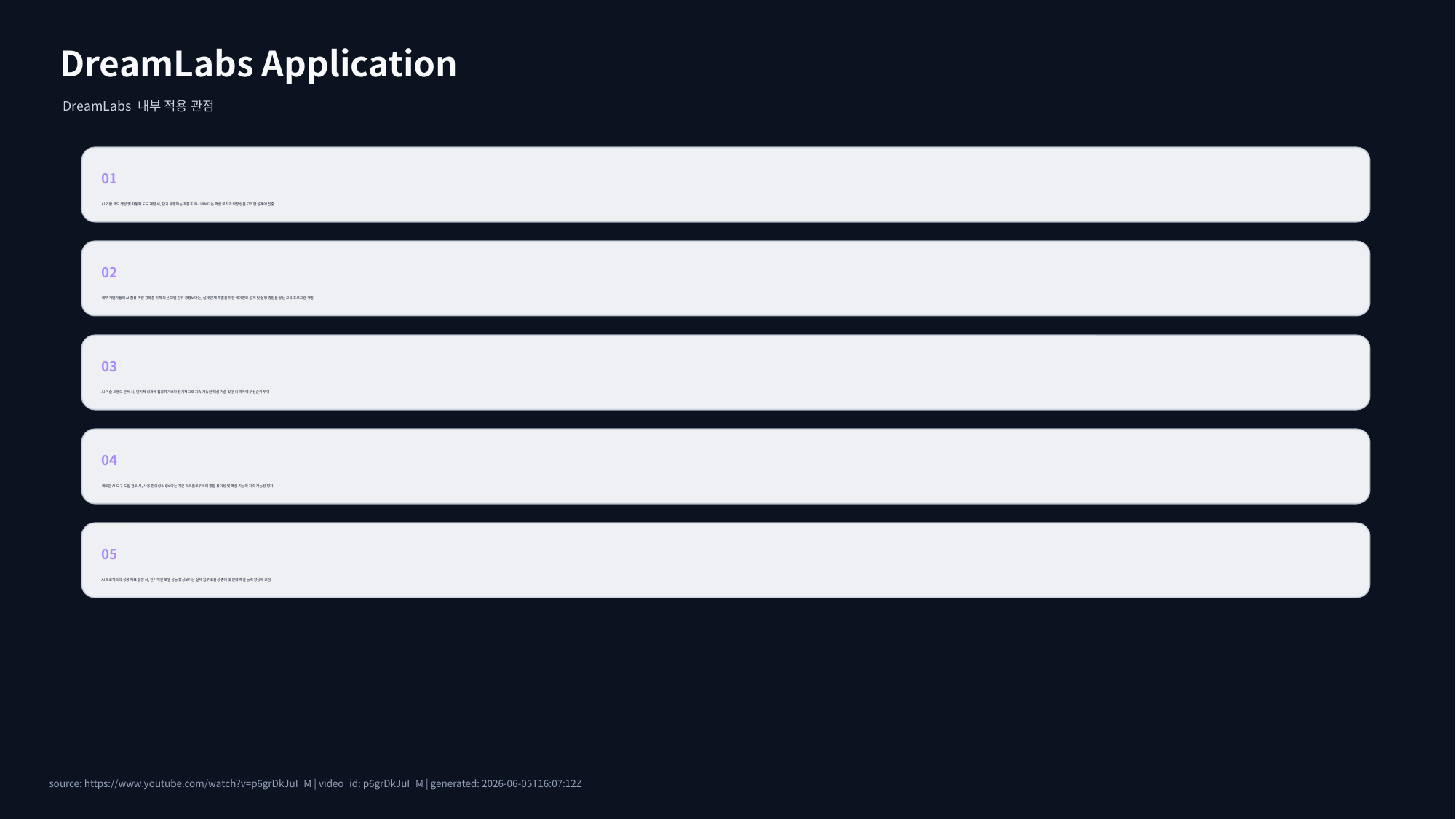

DreamLabs Application
DreamLabs 내부 적용 관점

01
AI 기반 코드 생성 및 자동화 도구 개발 시, 단기 유행하는 프롬프트나 UI보다는 핵심 로직과 확장성을 고려한 설계에 집중

02
내부 개발자들의 AI 활용 역량 강화를 위해 최신 모델 순위 경쟁보다는, 실제 문제 해결을 위한 에이전트 설계 및 실행 경험을 쌓는 교육 프로그램 개발

03
AI 기술 트렌드 분석 시, 단기적 성과에 집중하기보다 장기적으로 지속 가능한 핵심 기술 및 원리 파악에 우선순위 부여

04
새로운 AI 도구 도입 검토 시, 사용 편의성(UI)보다는 기존 워크플로우와의 통합 용이성 및 핵심 기능의 지속 가능성 평가

05
AI 프로젝트의 성공 지표 설정 시, 단기적인 모델 성능 향상보다는 실제 업무 효율성 증대 및 문제 해결 능력 향상에 초점
source: https://www.youtube.com/watch?v=p6grDkJuI_M | video_id: p6grDkJuI_M | generated: 2026-06-05T16:07:12Z